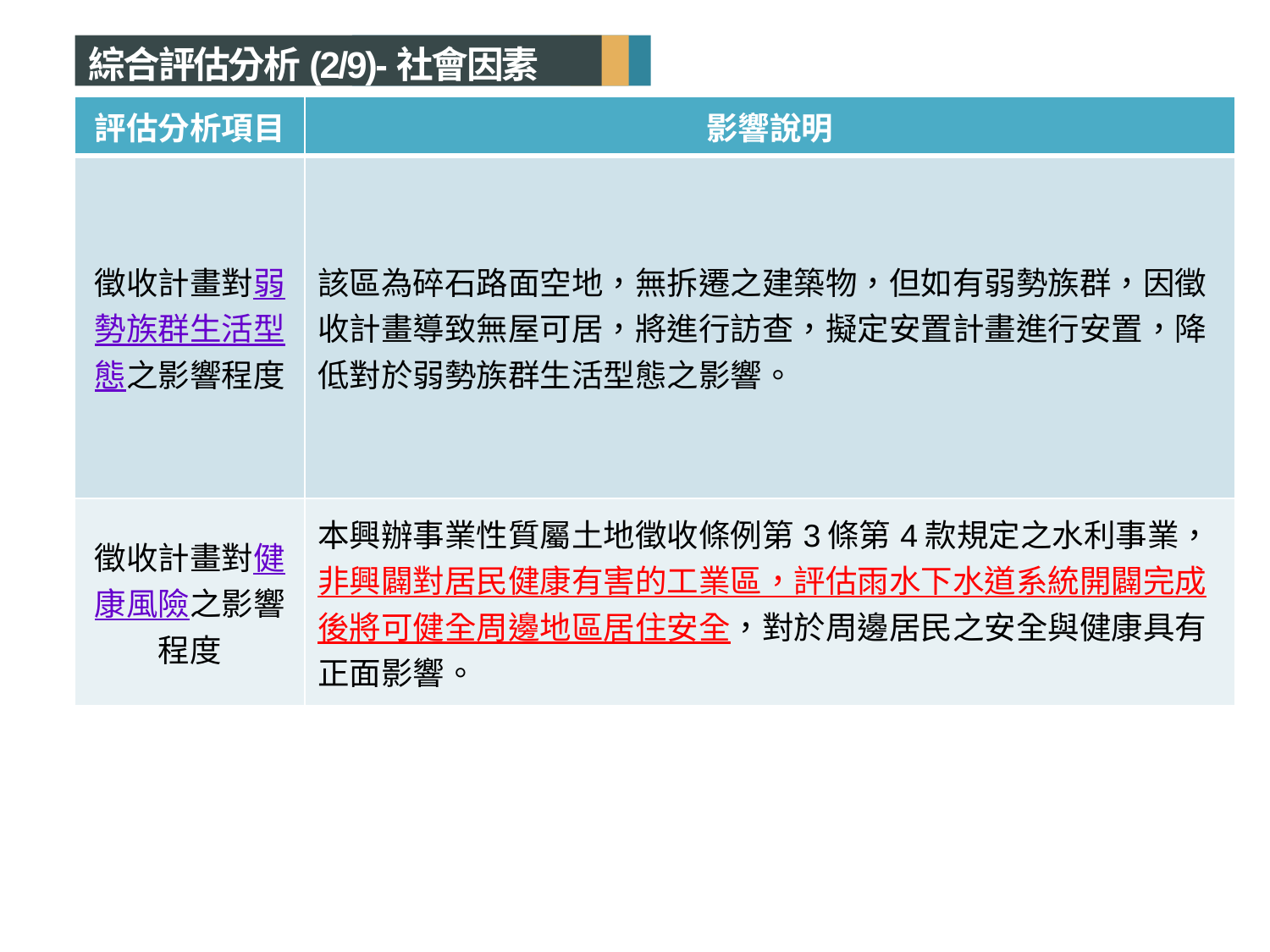

綜合評估分析(2/9)-社會因素

| 評估分析項目 | 影響說明 |
| --- | --- |
| 徵收計畫對弱勢族群生活型態之影響程度 | 該區為碎石路面空地，無拆遷之建築物，但如有弱勢族群，因徵收計畫導致無屋可居，將進行訪查，擬定安置計畫進行安置，降低對於弱勢族群生活型態之影響。 |
| 徵收計畫對健康風險之影響程度 | 本興辦事業性質屬土地徵收條例第3條第4款規定之水利事業，非興闢對居民健康有害的工業區，評估雨水下水道系統開闢完成後將可健全周邊地區居住安全，對於周邊居民之安全與健康具有正面影響。 |